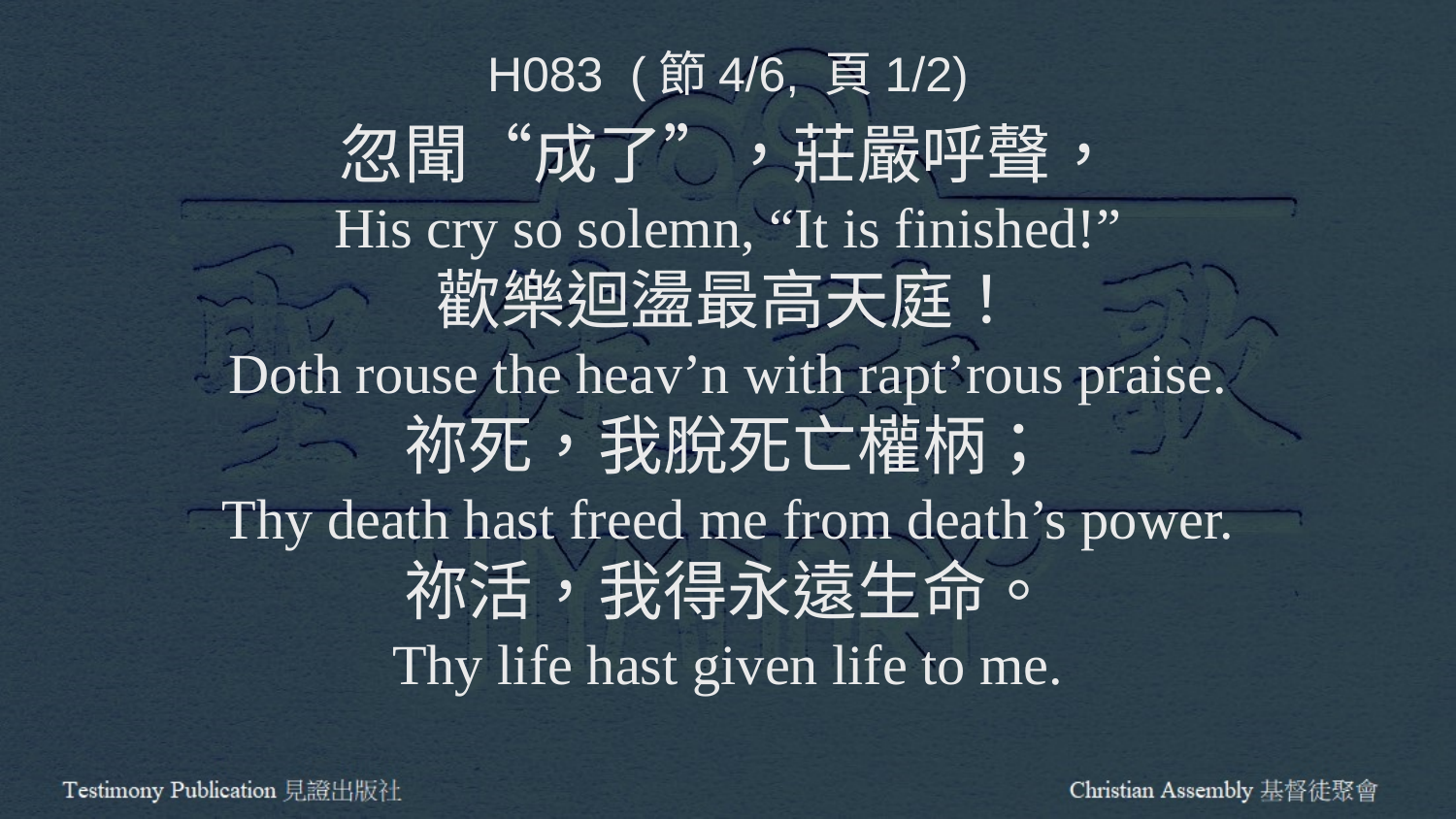

H083  (節4/6, 頁1/2)
忽聞“成了”，莊嚴呼聲，
His cry so solemn, “It is finished!”
歡樂迴盪最高天庭！
Doth rouse the heav’n with rapt’rous praise.
祢死，我脫死亡權柄；
Thy death hast freed me from death’s power.
祢活，我得永遠生命。
Thy life hast given life to me.